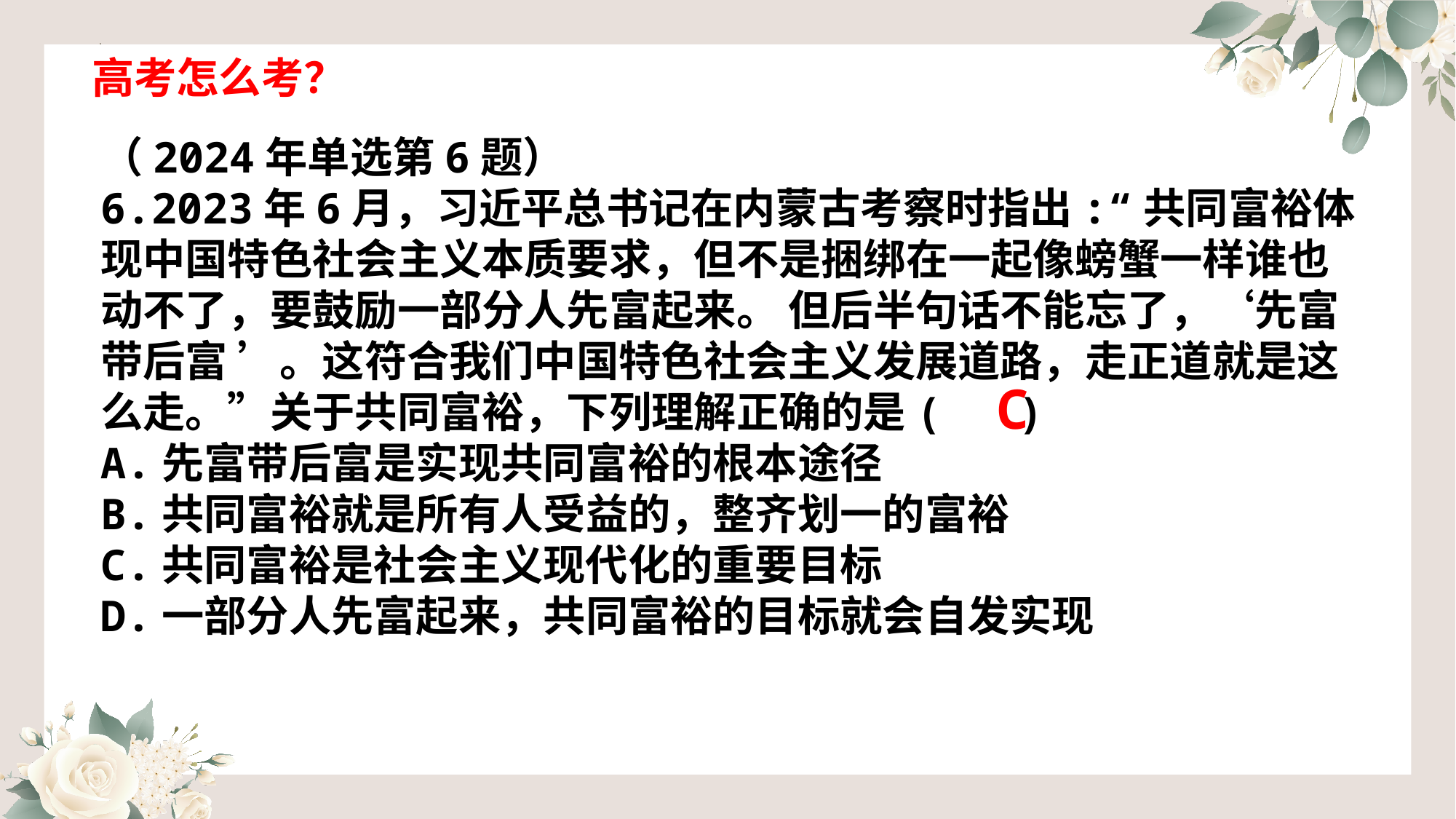

高考怎么考？
（2024年单选第6题）
6.2023年6月，习近平总书记在内蒙古考察时指出:“共同富裕体现中国特色社会主义本质要求，但不是捆绑在一起像螃蟹一样谁也动不了，要鼓励一部分人先富起来。 但后半句话不能忘了，‘先富带后富 ’。这符合我们中国特色社会主义发展道路，走正道就是这么走。”关于共同富裕，下列理解正确的是(   )
A.先富带后富是实现共同富裕的根本途径
B.共同富裕就是所有人受益的，整齐划一的富裕
C.共同富裕是社会主义现代化的重要目标
D.一部分人先富起来，共同富裕的目标就会自发实现
C